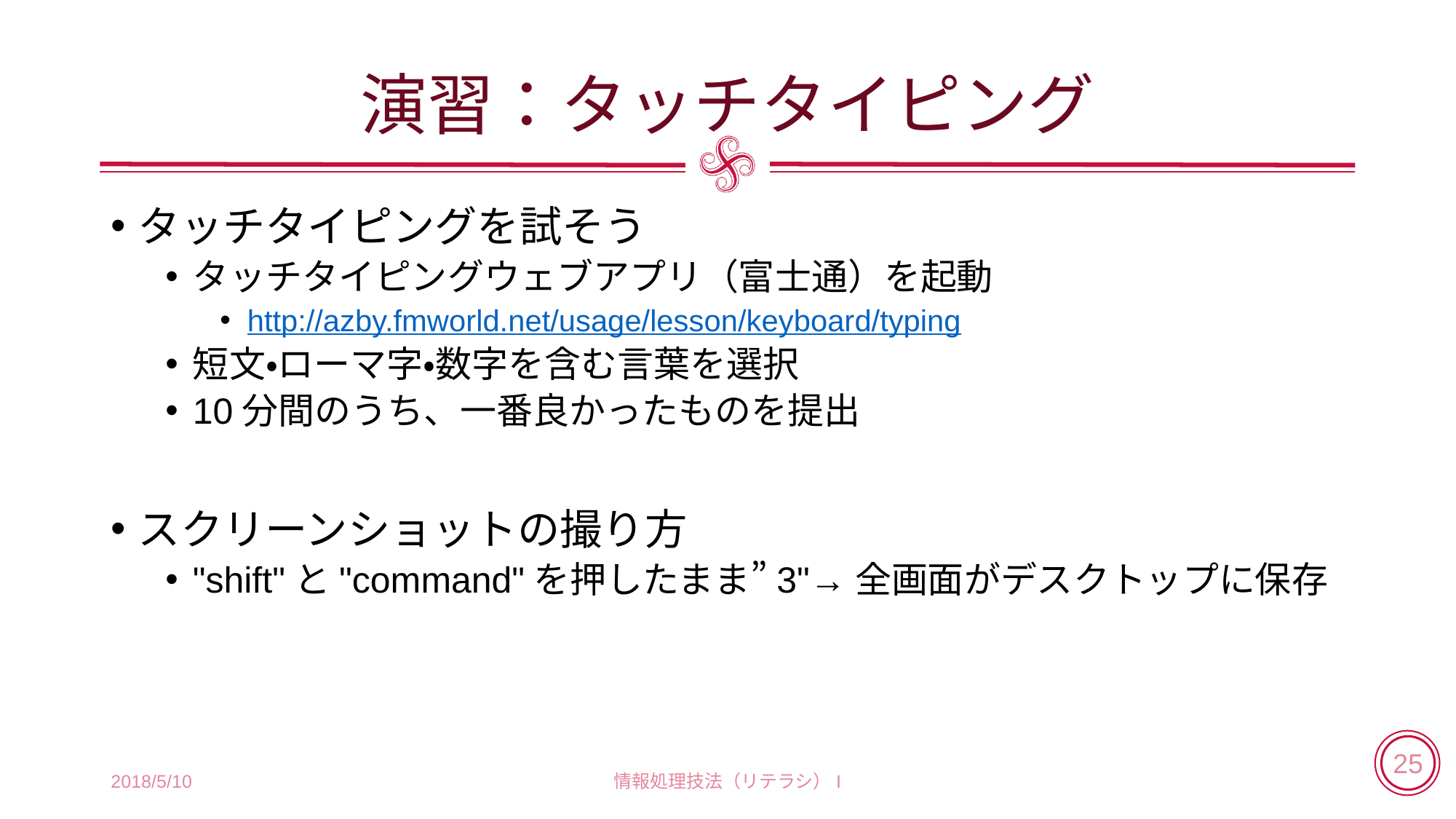

# 演習：タッチタイピング
タッチタイピングを試そう
タッチタイピングウェブアプリ（富士通）を起動
http://azby.fmworld.net/usage/lesson/keyboard/typing
短文・ローマ字・数字を含む言葉を選択
10分間のうち、一番良かったものを提出

スクリーンショットの撮り方
"shift"と"command"を押したまま”3"→全画面がデスクトップに保存
2018/5/10
情報処理技法（リテラシ）I